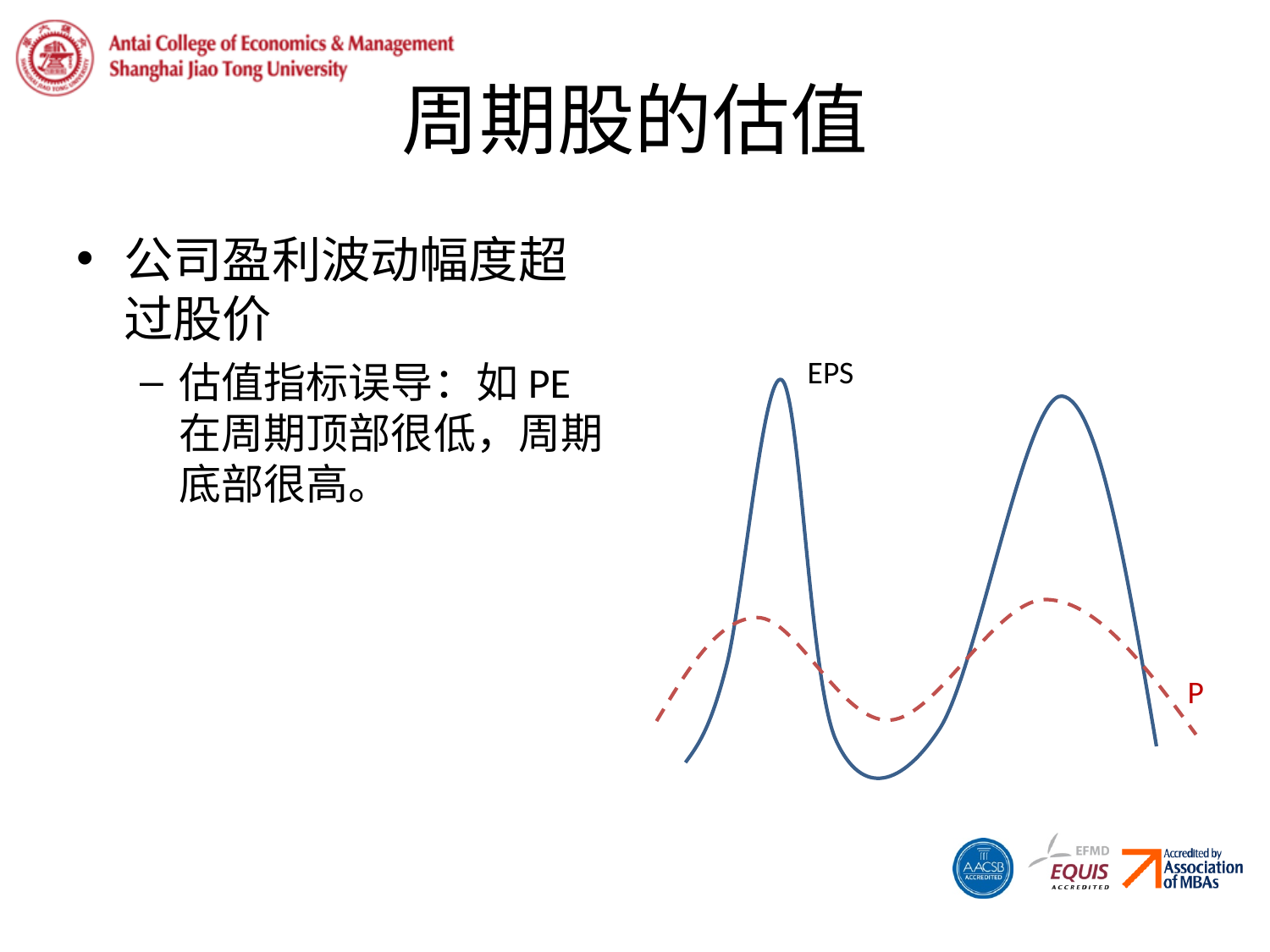

# 周期股的估值
公司盈利波动幅度超过股价
估值指标误导：如PE在周期顶部很低，周期底部很高。

EPS

P